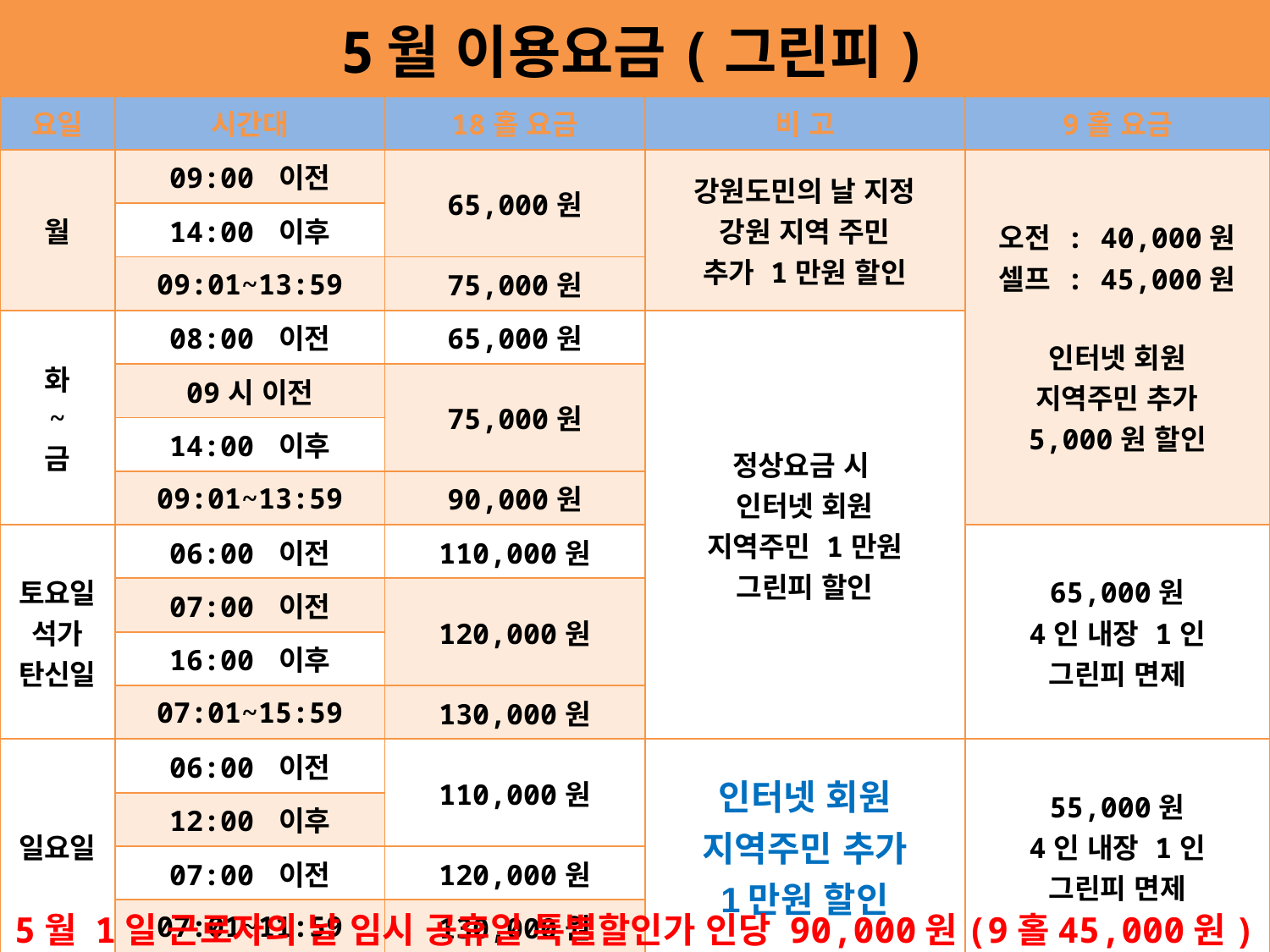

5월 이용요금(그린피)
| 요일 | 시간대 | 18홀 요금 | 비 고 | 9홀 요금 |
| --- | --- | --- | --- | --- |
| 월 | 09:00 이전 | 65,000원 | 강원도민의 날 지정 강원 지역 주민 추가 1만원 할인 | 오전 : 40,000원 셀프 : 45,000원 인터넷 회원 지역주민 추가 5,000원 할인 |
|  | 14:00 이후 |  |  |  |
|  | 09:01~13:59 | 75,000원 |  |  |
| 화 ~ 금 | 08:00 이전 | 65,000원 | 정상요금 시 인터넷 회원 지역주민 1만원 그린피 할인 |  |
|  | 09시 이전 | 75,000원 |  |  |
|  | 14:00 이후 |  |  |  |
|  | 09:01~13:59 | 90,000원 |  |  |
| 토요일 석가 탄신일 | 06:00 이전 | 110,000원 |  | 65,000원 4인 내장 1인 그린피 면제 |
|  | 07:00 이전 | 120,000원 |  |  |
|  | 16:00 이후 |  |  |  |
|  | 07:01~15:59 | 130,000원 |  |  |
| 일요일 | 06:00 이전 | 110,000원 | 인터넷 회원 지역주민 추가 1만원 할인 | 55,000원 4인 내장 1인 그린피 면제 |
|  | 12:00 이후 |  |  |  |
|  | 07:00 이전 | 120,000원 |  |  |
|  | 07:01~11:59 | 130,000원 |  |  |
5월 1일 근로자의 날 임시 공휴일 특별할인가 인당 90,000원(9홀45,000원)